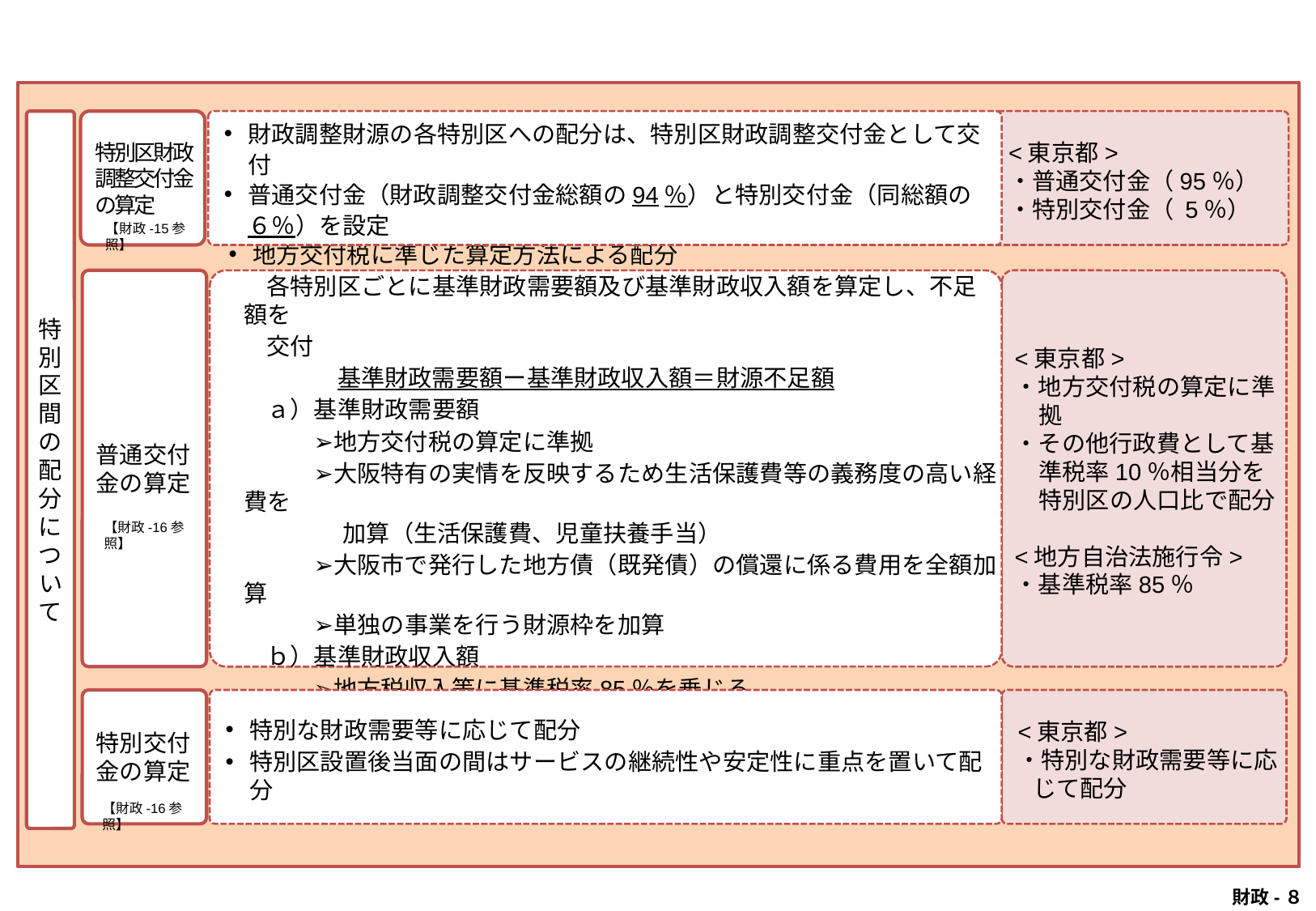

特別区間の配分について
特別区財政調整交付金の算定
財政調整財源の各特別区への配分は、特別区財政調整交付金として交付
普通交付金（財政調整交付金総額の94％）と特別交付金（同総額の６％）を設定
<東京都>
・普通交付金（95％）
・特別交付金（ 5％）
【財政-15参照】
普通交付金の算定
地方交付税に準じた算定方法による配分
　　各特別区ごとに基準財政需要額及び基準財政収入額を算定し、不足額を
　　交付
　　　　　基準財政需要額ー基準財政収入額＝財源不足額
　　ａ）基準財政需要額
　　　　➢地方交付税の算定に準拠
　　　　➢大阪特有の実情を反映するため生活保護費等の義務度の高い経費を
　　　　　 加算（生活保護費、児童扶養手当）
　　　　➢大阪市で発行した地方債（既発債）の償還に係る費用を全額加算
　　　　➢単独の事業を行う財源枠を加算
　　ｂ）基準財政収入額
　　　　➢地方税収入等に基準税率85％を乗じる
<東京都>
・地方交付税の算定に準拠
・その他行政費として基準税率10％相当分を特別区の人口比で配分

<地方自治法施行令>
・基準税率85％
【財政-16参照】
特別な財政需要等に応じて配分
特別区設置後当面の間はサービスの継続性や安定性に重点を置いて配分
特別交付金の算定
<東京都>
・特別な財政需要等に応じて配分
【財政-16参照】
 財政-８